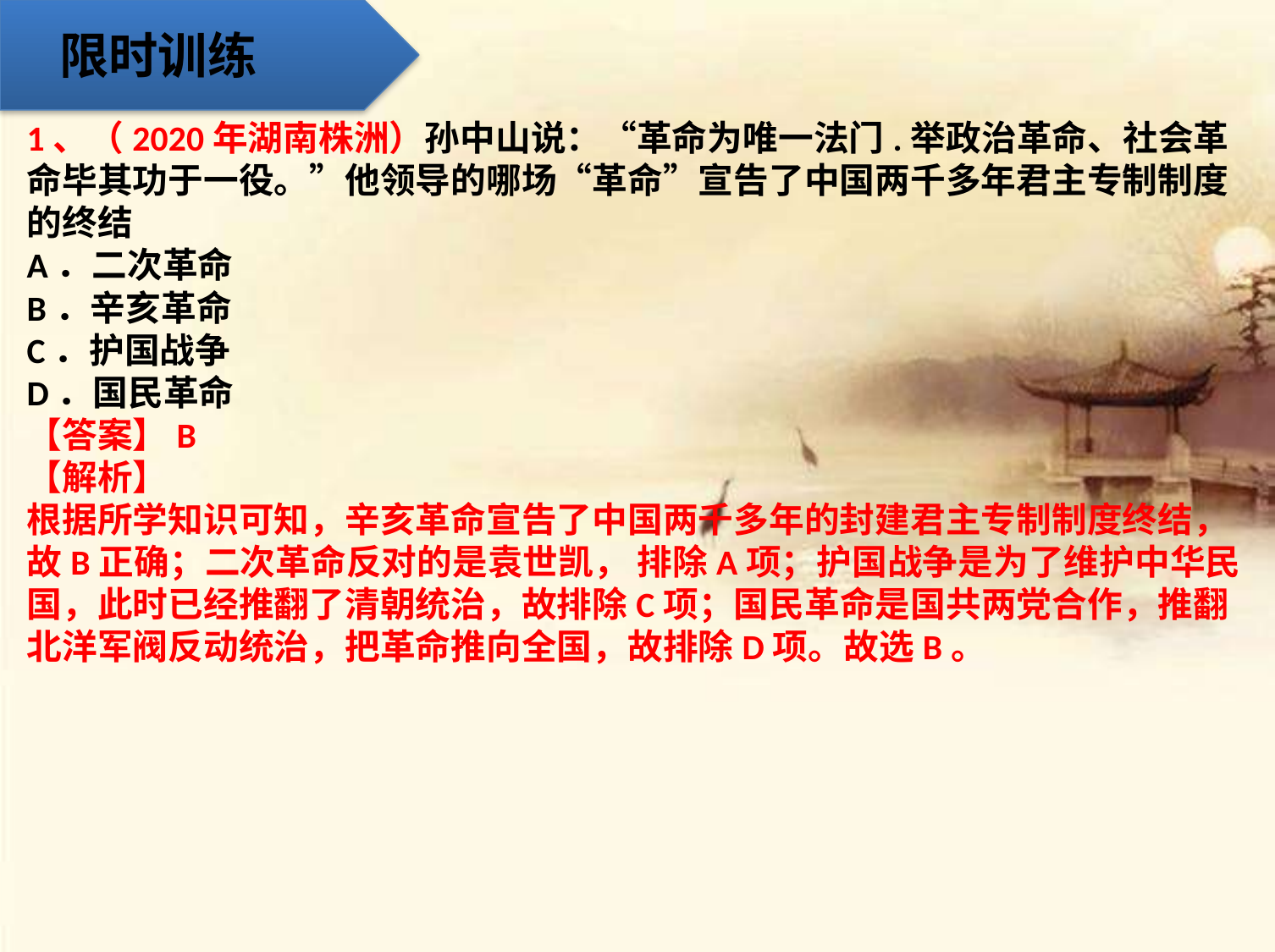

限时训练
1、（2020年湖南株洲）孙中山说：“革命为唯一法门.举政治革命、社会革命毕其功于一役。”他领导的哪场“革命”宣告了中国两千多年君主专制制度的终结
A．二次革命
B．辛亥革命
C．护国战争
D．国民革命
【答案】B
【解析】
根据所学知识可知，辛亥革命宣告了中国两千多年的封建君主专制制度终结，故B正确；二次革命反对的是袁世凯， 排除A项；护国战争是为了维护中华民国，此时已经推翻了清朝统治，故排除C项；国民革命是国共两党合作，推翻北洋军阀反动统治，把革命推向全国，故排除D项。故选B。